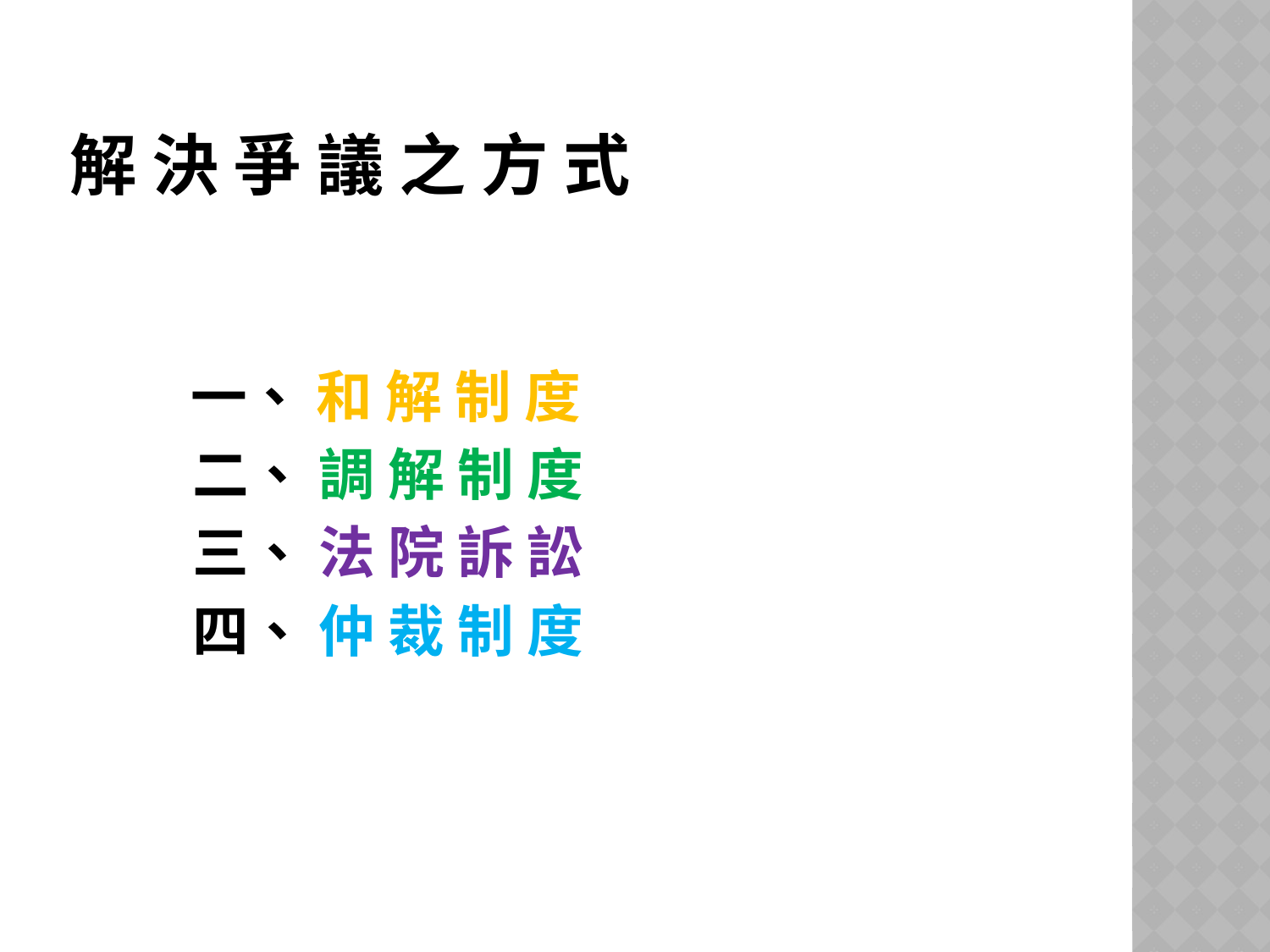

# 解 決 爭 議 之 方 式

          一、 和 解 制 度
        二、 調 解 制 度
        三、 法 院 訴 訟
        四、 仲 裁 制 度